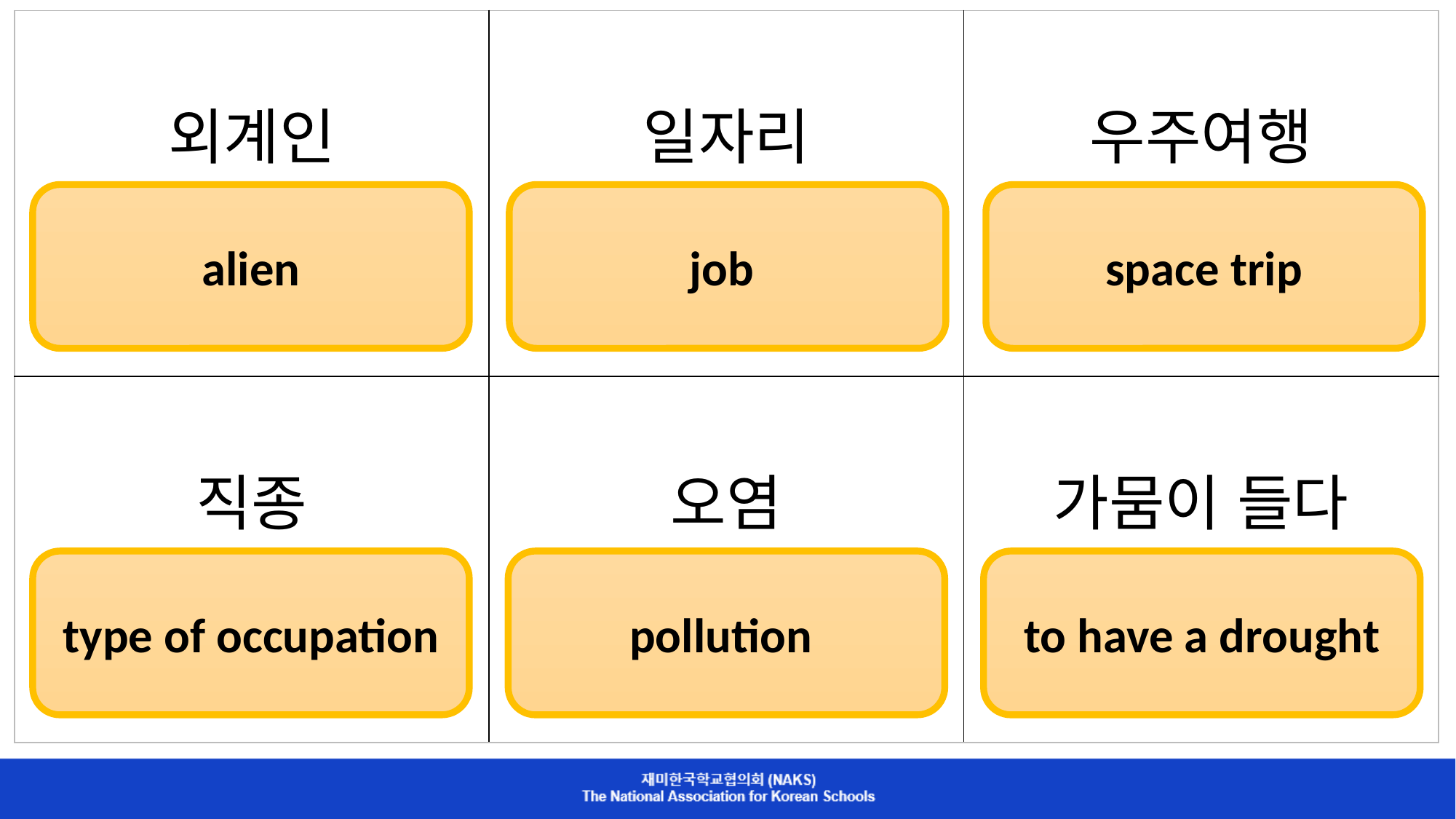

| 외계인 | 일자리 | 우주여행 |
| --- | --- | --- |
| 직종 | 오염 | 가뭄이 들다 |
alien
job
space trip
type of occupation
pollution
to have a drought